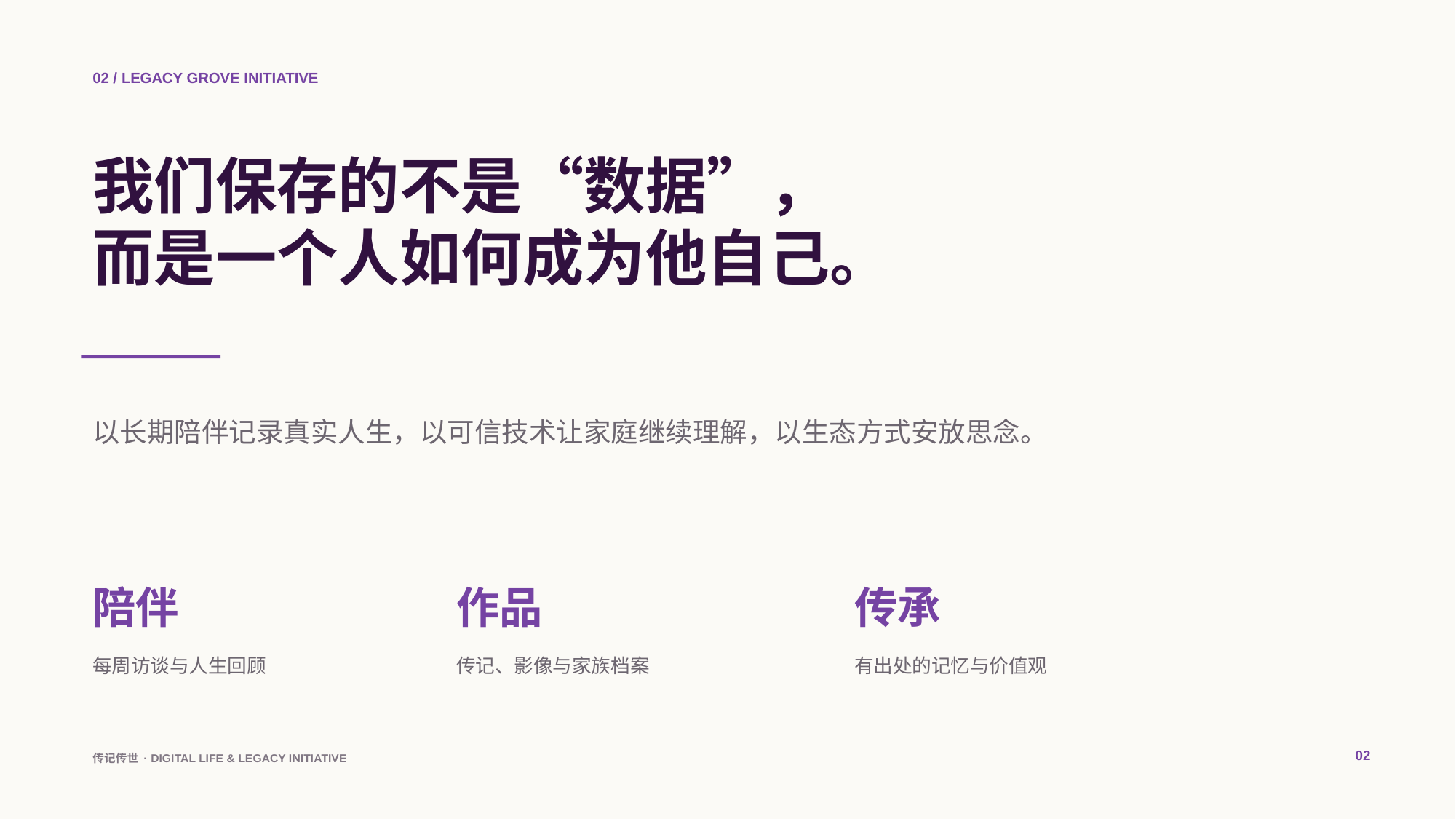

02 / LEGACY GROVE INITIATIVE
我们保存的不是“数据”，
而是一个人如何成为他自己。

以长期陪伴记录真实人生，以可信技术让家庭继续理解，以生态方式安放思念。
陪伴
作品
传承
每周访谈与人生回顾
传记、影像与家族档案
有出处的记忆与价值观
02
传记传世 · DIGITAL LIFE & LEGACY INITIATIVE